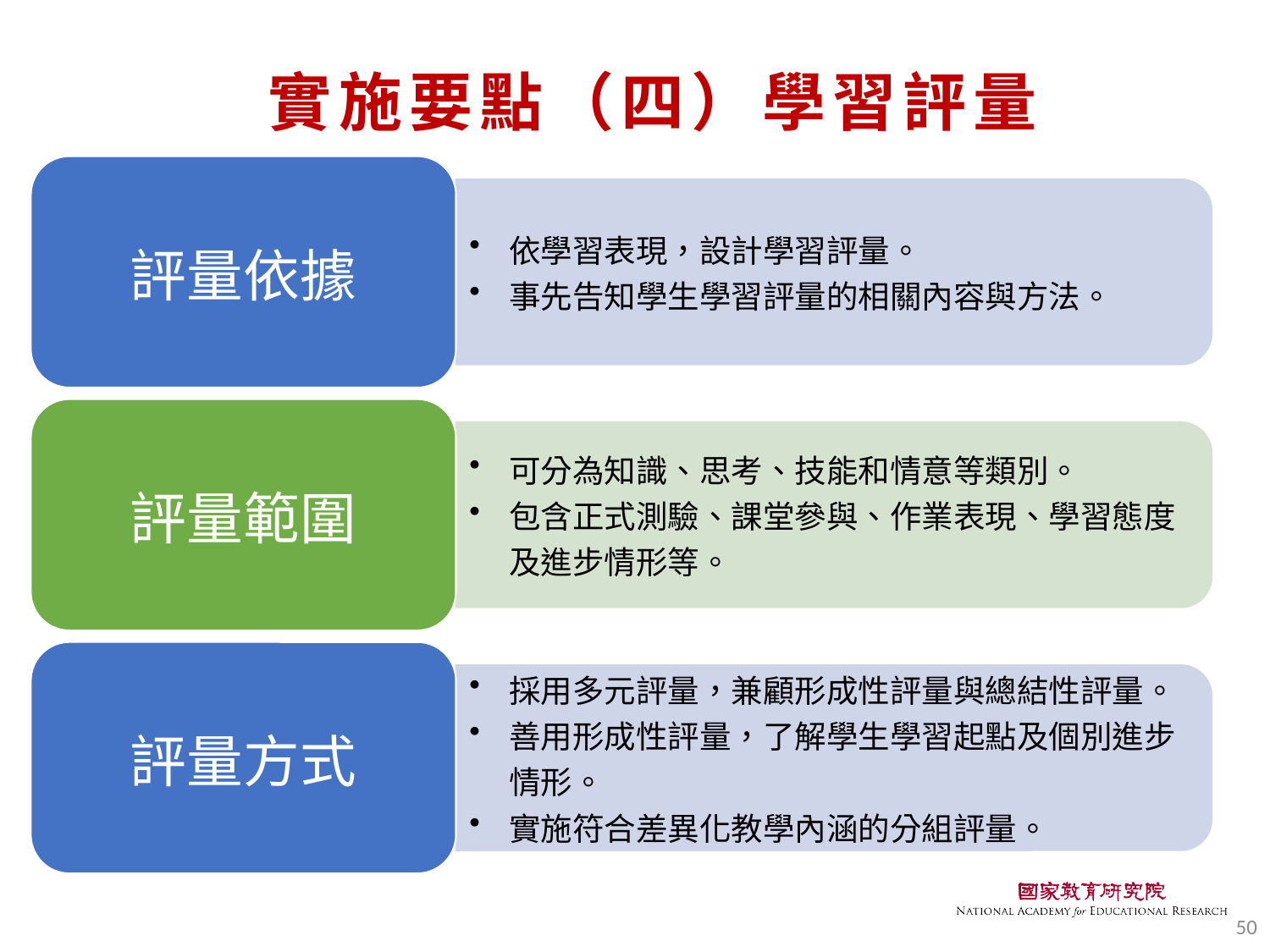

# 實施要點（四）學習評量
評量依據
依學習表現，設計學習評量。
評量範圍
可分為知識、思考、技能和情意等類別。
評量方式
採用多元評量，兼顧形成性評量與總結性評量。
事先告知學生學習評量的相關內容與方法。
包含正式測驗、課堂參與、作業表現、學習態度及進步情形等。
善用形成性評量，了解學生學習起點及個別進步情形。
實施符合差異化教學內涵的分組評量。
50